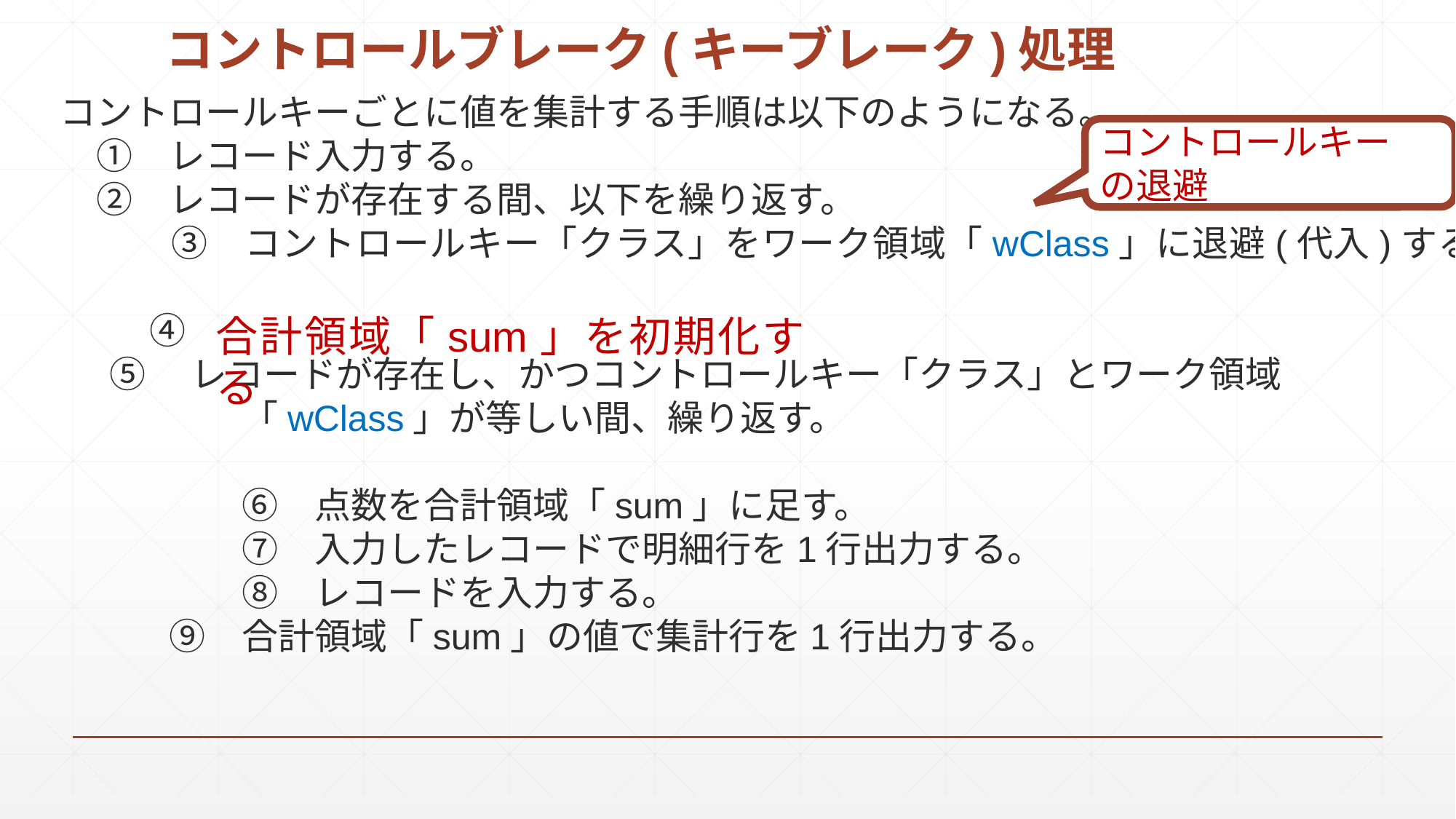

# コントロールブレーク(キーブレーク)処理
コントロールキーごとに値を集計する手順は以下のようになる。
　①　レコード入力する。
　②　レコードが存在する間、以下を繰り返す。
　　　③　コントロールキー「クラス」をワーク領域「wClass」に退避(代入)する。

　 　 ④
      ⑤　レコードが存在し、かつコントロールキー「クラス」とワーク領域
　　　　　「wClass」が等しい間、繰り返す。

　　　　　➅　点数を合計領域「sum」に足す。
　　　　　➆　入力したレコードで明細行を1行出力する。
　　　　　⑧　レコードを入力する。
　　　⑨　合計領域「sum」の値で集計行を1行出力する。

コントロールキー
の退避
合計領域「sum」を初期化する